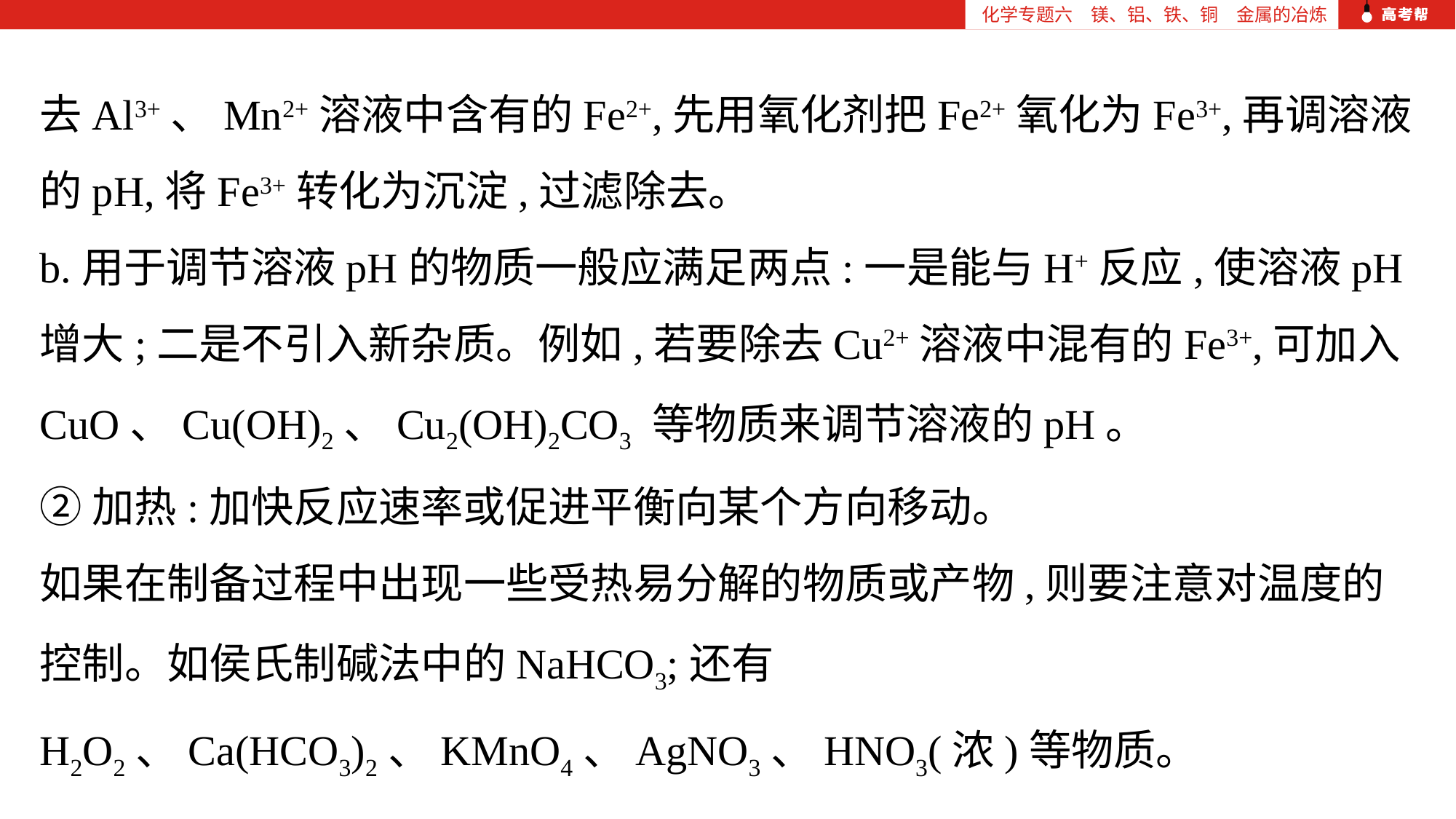

化学专题六　镁、铝、铁、铜　金属的冶炼

去Al3+、Mn2+溶液中含有的Fe2+,先用氧化剂把Fe2+氧化为Fe3+,再调溶液的pH,将Fe3+转化为沉淀,过滤除去。
b.用于调节溶液pH的物质一般应满足两点:一是能与H+反应,使溶液pH增大;二是不引入新杂质。例如,若要除去Cu2+溶液中混有的Fe3+,可加入CuO、Cu(OH)2、Cu2(OH)2CO3 等物质来调节溶液的pH。
②加热:加快反应速率或促进平衡向某个方向移动。
如果在制备过程中出现一些受热易分解的物质或产物,则要注意对温度的控制。如侯氏制碱法中的NaHCO3;还有H2O2、Ca(HCO3)2、KMnO4、AgNO3、HNO3(浓)等物质。